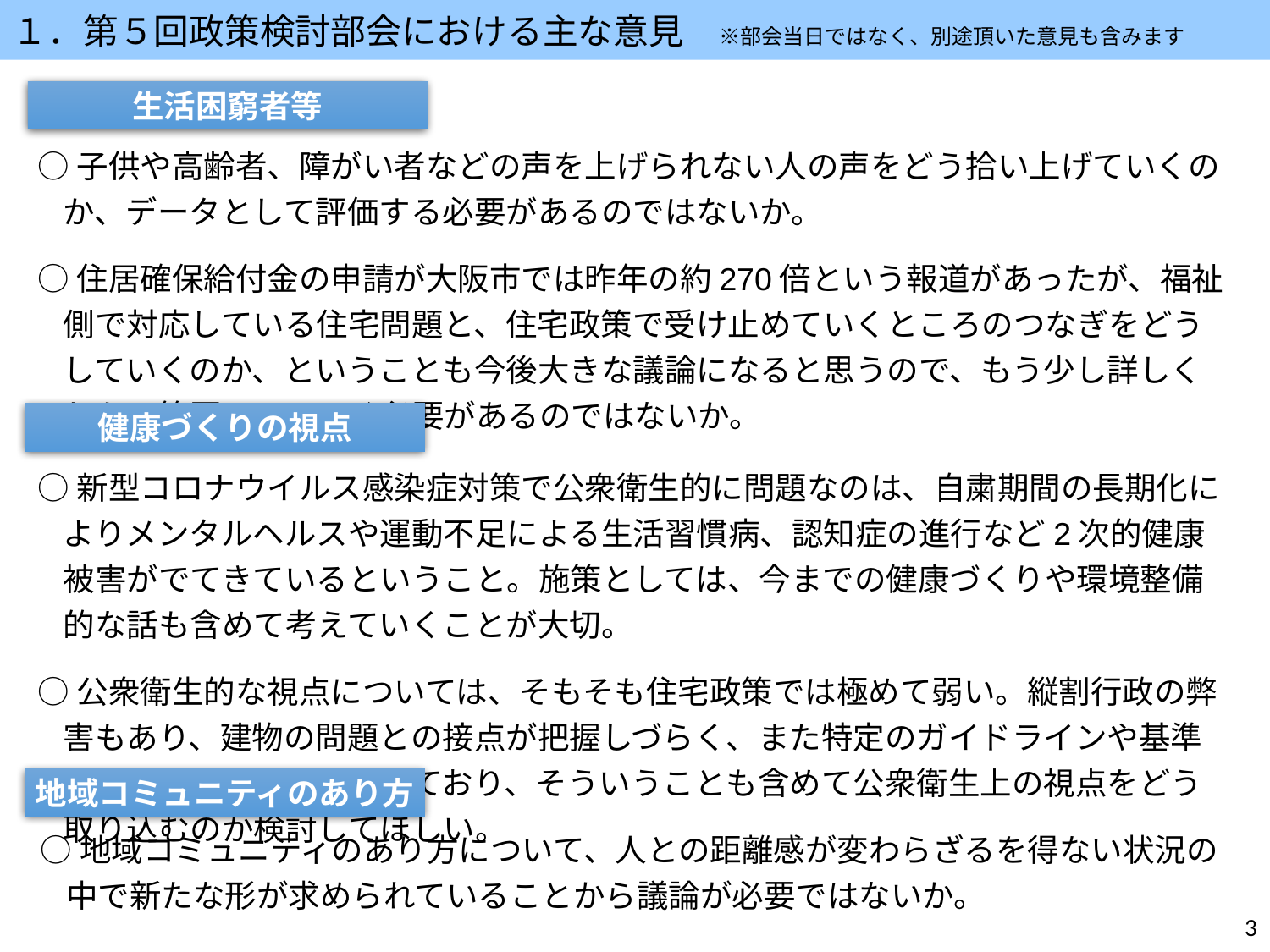

１．第５回政策検討部会における主な意見　※部会当日ではなく、別途頂いた意見も含みます
生活困窮者等
○子供や高齢者、障がい者などの声を上げられない人の声をどう拾い上げていくのか、データとして評価する必要があるのではないか。
○住居確保給付金の申請が大阪市では昨年の約270倍という報道があったが、福祉側で対応している住宅問題と、住宅政策で受け止めていくところのつなぎをどうしていくのか、ということも今後大きな議論になると思うので、もう少し詳しくわかる範囲でみていく必要があるのではないか。
健康づくりの視点
○新型コロナウイルス感染症対策で公衆衛生的に問題なのは、自粛期間の長期化によりメンタルヘルスや運動不足による生活習慣病、認知症の進行など2次的健康被害がでてきているということ。施策としては、今までの健康づくりや環境整備的な話も含めて考えていくことが大切。
○公衆衛生的な視点については、そもそも住宅政策では極めて弱い。縦割行政の弊害もあり、建物の問題との接点が把握しづらく、また特定のガイドラインや基準がないことも問題になっており、そういうことも含めて公衆衛生上の視点をどう取り込むのか検討してほしい。
地域コミュニティのあり方
○地域コミュニティのあり方について、人との距離感が変わらざるを得ない状況の中で新たな形が求められていることから議論が必要ではないか。
3